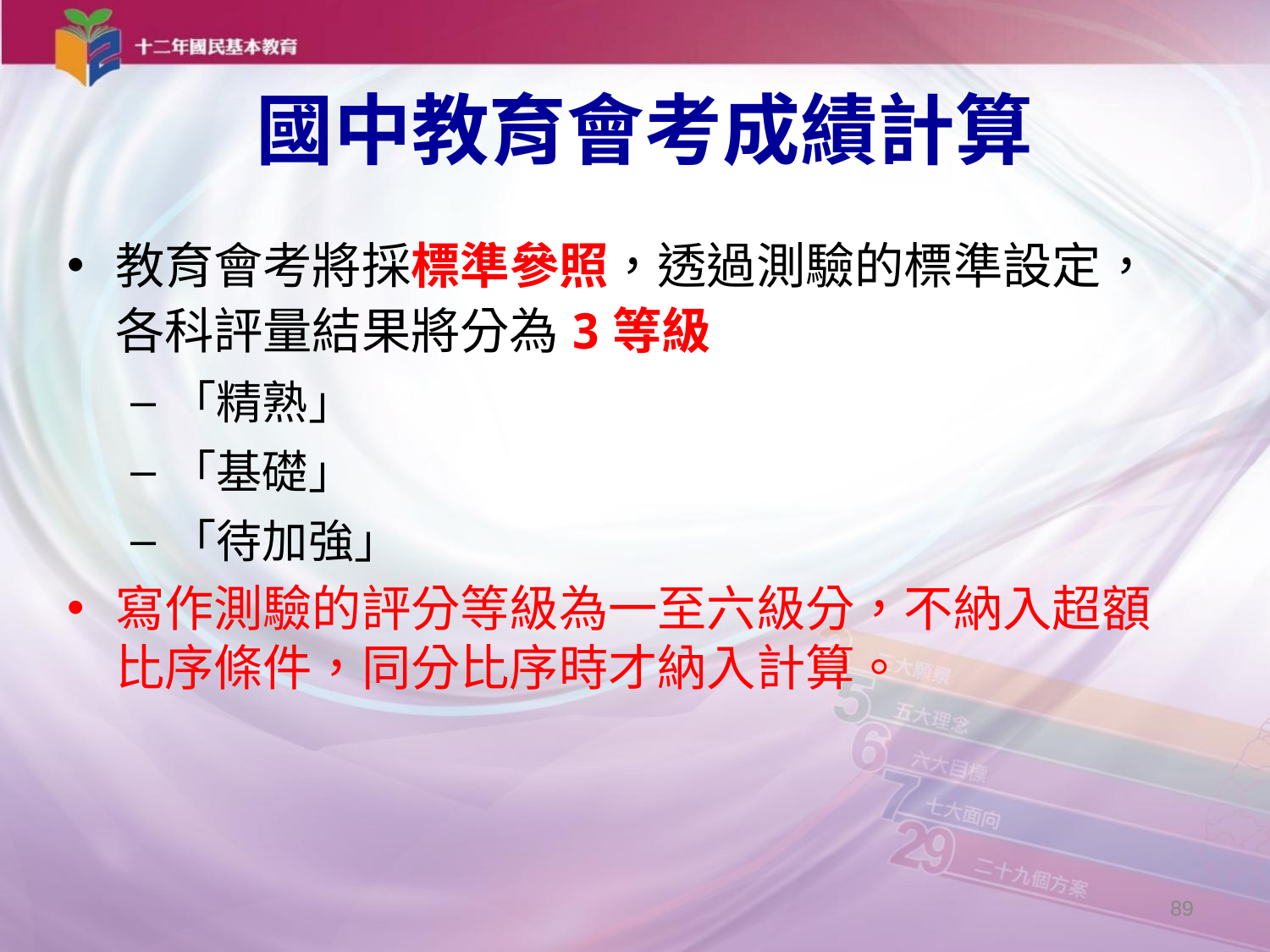

國中教育會考成績計算
教育會考將採標準參照，透過測驗的標準設定，各科評量結果將分為3等級
「精熟」
「基礎」
「待加強」
寫作測驗的評分等級為一至六級分，不納入超額比序條件，同分比序時才納入計算。
89
89